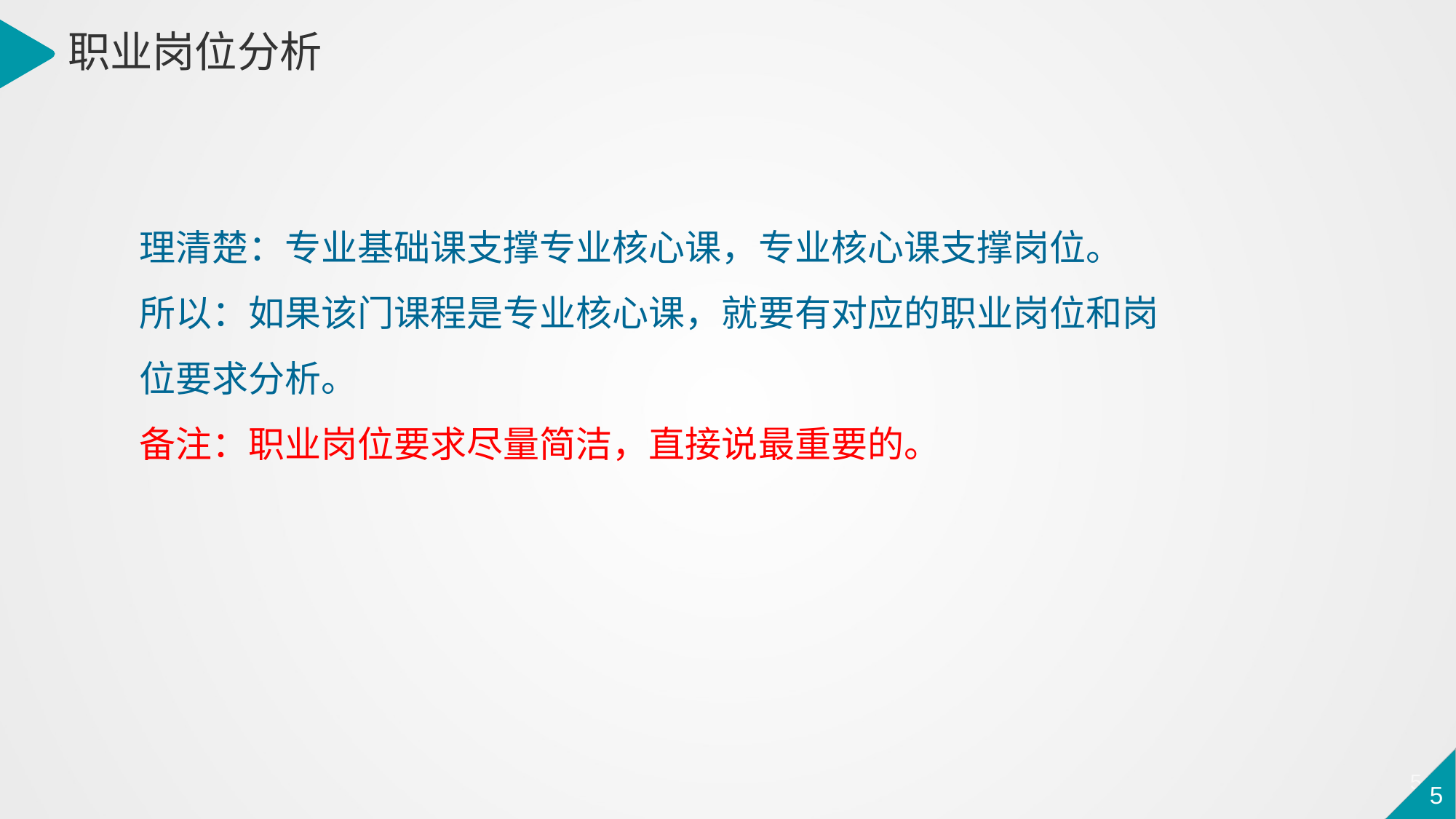

职业岗位分析
理清楚：专业基础课支撑专业核心课，专业核心课支撑岗位。
所以：如果该门课程是专业核心课，就要有对应的职业岗位和岗位要求分析。
备注：职业岗位要求尽量简洁，直接说最重要的。